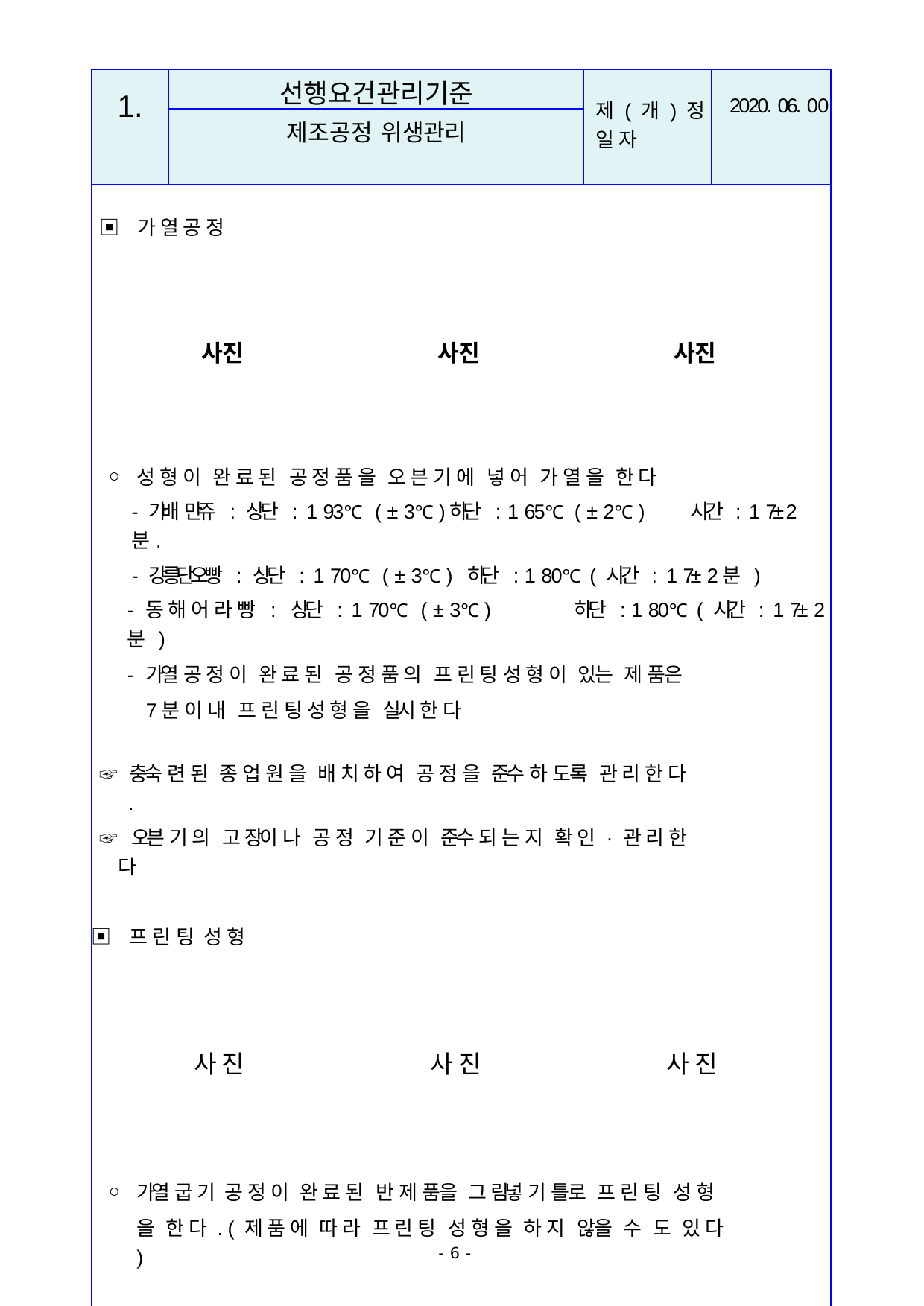

| 1. | 선행요건관리기준 | 제 ( 개 ) 정 일 자 | 2020. 06. 00 |
| --- | --- | --- | --- |
|  | 제조공정 위생관리 |  |  |
| ▣ 가 열 공 정 사진 사진 사진 성 형 이 완 료 된 공 정 품 을 오 븐 기 에 넣 어 가 열 을 한 다 - 가배 만쥬 : 상단 : 1 93℃ ( ± 3℃ ) 하단 : 1 65℃ ( ± 2℃ ) 시간 : 1 7± 2분. - 강릉단오빵 : 상단 : 1 70℃ ( ± 3℃ ) 하단 : 1 80℃ ( 시간 : 1 7± 2분 ) - 동 해 어 라 빵 : 상단 : 1 70℃ ( ± 3℃ ) 하단 : 1 80℃ ( 시간 : 1 7± 2분 ) - 가열 공 정 이 완 료 된 공 정 품 의 프 린 팅 성 형 이 있는 제 품은 7분 이 내 프 린 팅 성 형 을 실시 한 다 ☞ 충숙 련 된 종 업 원 을 배 치 하 여 공 정 을 준수 하 도록 관 리 한 다 . ☞ 오븐 기 의 고 장이 나 공 정 기 준 이 준수 되 는 지 확 인 · 관 리 한 다 ▣ 프 린 팅 성 형 사 진 사 진 사 진 가열 굽 기 공 정 이 완 료 된 반 제 품을 그 림넣 기 틀로 프 린 팅 성 형 을 한 다 . ( 제 품 에 따 라 프 린 팅 성 형 을 하 지 않을 수 도 있 다 ) ☞ 프 린 팅 성 형 공 정 은 종 업 원 이 직접 실시 하 는 작업 으 로 도구 의 세 척 · 소 독 미 흡 , 사용 소 진 시 간 지 연 등으 로 식 중 독균 의 증 식 과 교 차오염 , 이 물 혼 입 우 려 가 있 으므 로 숙 련 된 종 업 원 을 배 치 하 여 공 정 을 준수 하 도록 관 리 한 다 . - 충 진 된 공 정 품 은 7분 이 내 프 린 팅 성 형 공 정 을 실 시 한 다 |  |  |  |
- 6 -